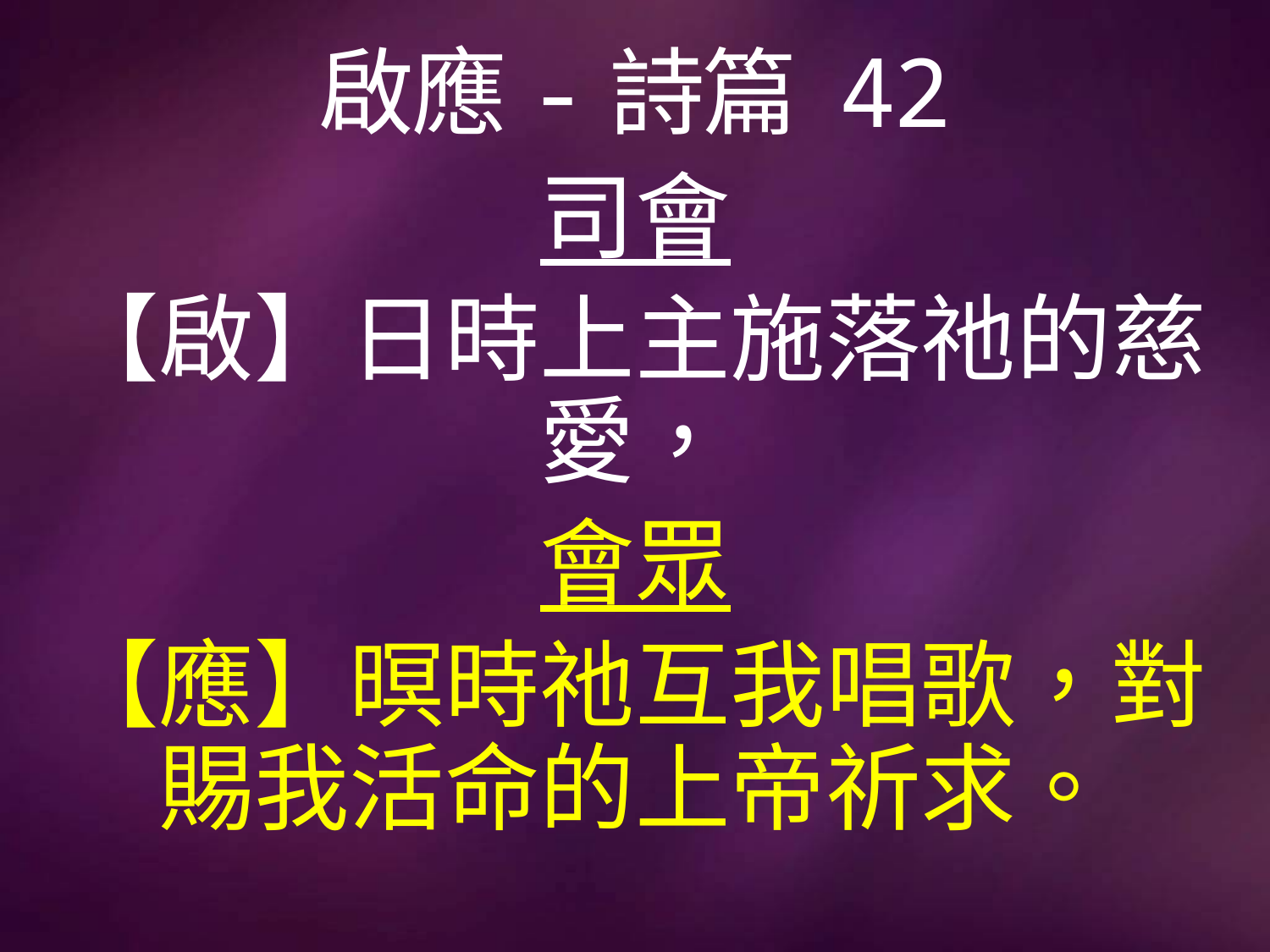

# 啟應-詩篇 42
司會
【啟】日時上主施落祂的慈愛，
會眾
【應】暝時祂互我唱歌，對賜我活命的上帝祈求。